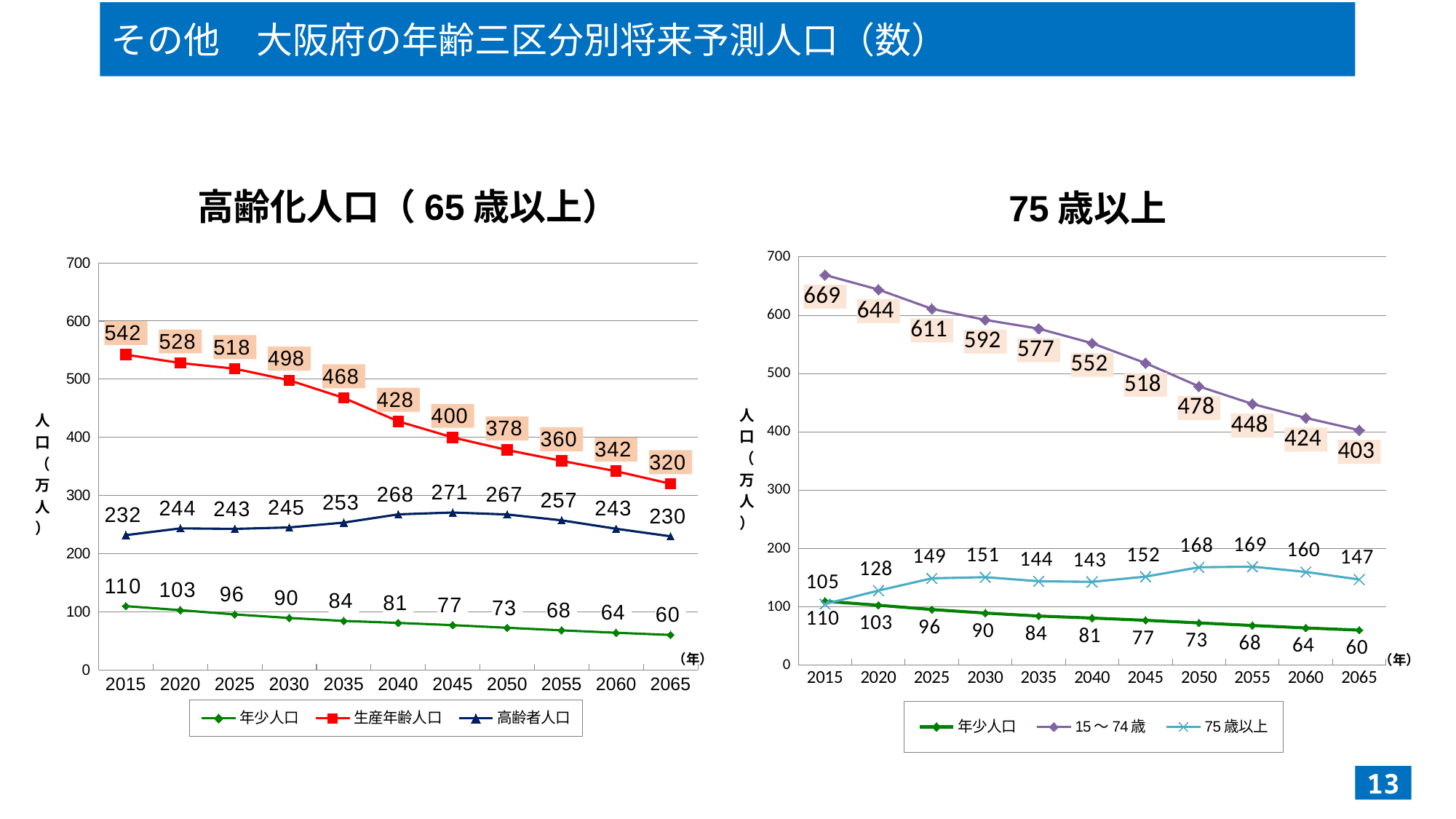

その他　大阪府の年齢三区分別将来予測人口（数）
#
高齢化人口（65歳以上）
75歳以上

### Chart

| Category | 年少人口 | 生産年齢人口 | 高齢者人口 |
|---|---|---|---|
| 2015 | 109.7862 | 542.2725 | 231.8882 |
| 2020 | 102.933818329919 | 527.8289966702966 | 243.5207452165629 |
| 2025 | 95.55567807215395 | 518.0647650411042 | 242.5734891548319 |
| 2030 | 89.50012456915036 | 498.1941767465148 | 245.13463380603278 |
| 2035 | 84.37089246006532 | 467.85419644577036 | 253.42538459826392 |
| 2040 | 80.95923919768832 | 427.61808948711024 | 267.56732844108046 |
| 2045 | 77.12997808515497 | 399.94273195808654 | 270.74783530579776 |
| 2050 | 72.6427609240508 | 378.204543273823 | 267.379511090276 |
| 2055 | 68.1924477579185 | 359.713304508417 | 257.325073275422 |
| 2060 | 64.011532945868 | 341.824549642056 | 242.851836578474 |
| 2065 | 60.2682420405595 | 320.184512287788 | 229.848816528199 |

### Chart

| Category | 年少人口 | 15～74歳 | 75歳以上 |
|---|---|---|---|
| 2015 | 109.7862 | 669.0 | 105.0 |
| 2020 | 102.933818329919 | 644.0 | 128.0 |
| 2025 | 95.55567807215395 | 611.0 | 149.0 |
| 2030 | 89.50012456915036 | 592.0 | 151.0 |
| 2035 | 84.37089246006532 | 577.0 | 144.0 |
| 2040 | 80.95923919768832 | 552.0 | 143.0 |
| 2045 | 77.12997808515497 | 518.0 | 152.0 |
| 2050 | 72.6427609240508 | 478.0 | 168.0 |
| 2055 | 68.1924477579185 | 448.0 | 169.0 |
| 2060 | 64.011532945868 | 424.0 | 160.0 |
| 2065 | 60.2682420405595 | 403.0 | 147.0 |
13